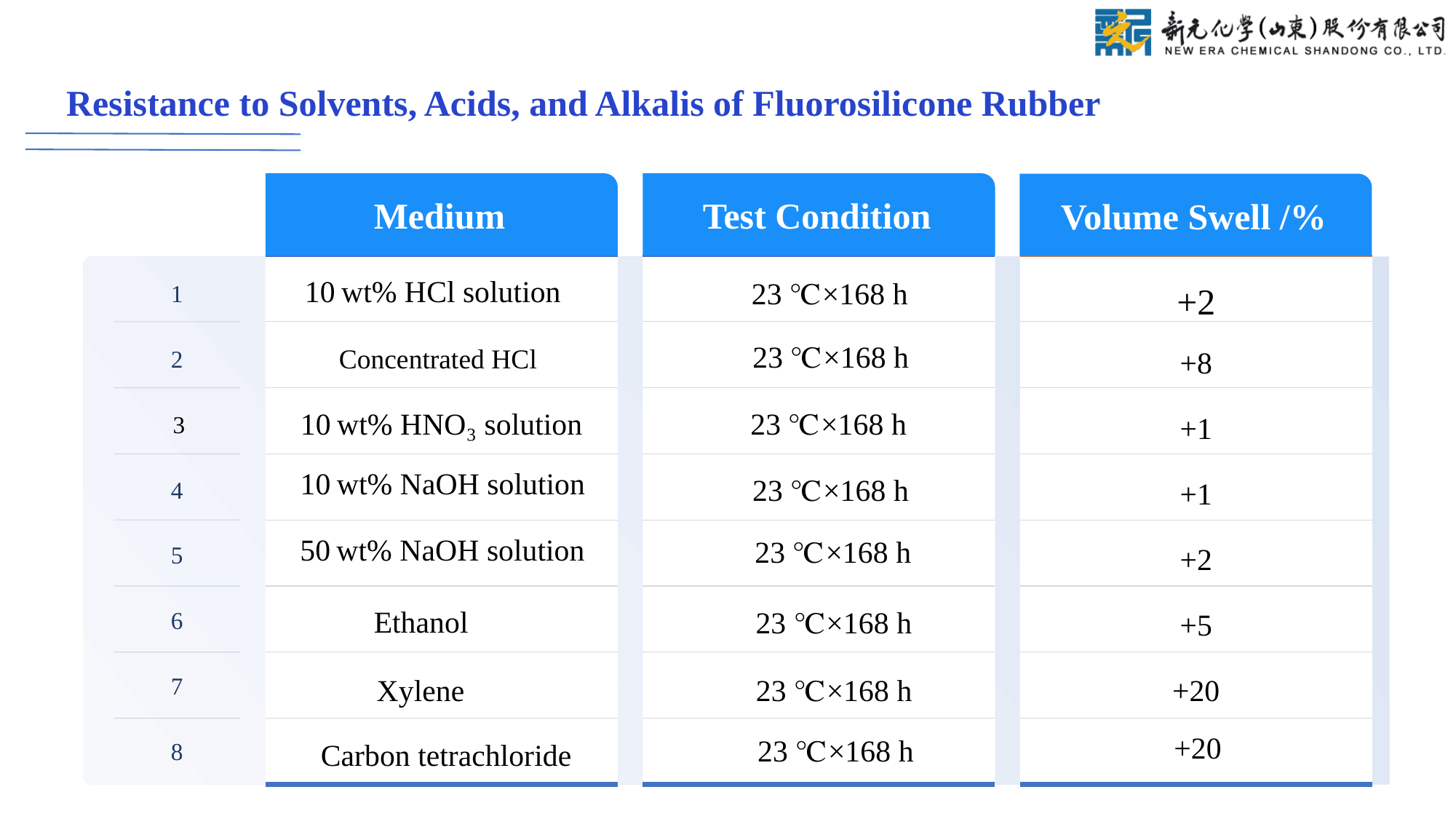

Resistance to Solvents, Acids, and Alkalis of Fluorosilicone Rubber
Medium
Test Condition
Volume Swell /%

10 wt% HCl solution
Concentrated HCl
10 wt% HNO₃ solution
10 wt% NaOH solution
50 wt% NaOH solution
Ethanol
Xylene
Carbon tetrachloride
23 ℃×168 h
1
2
 3
4
5
6
7
8
+2
23 ℃×168 h

+8
23 ℃×168 h
+1
23 ℃×168 h
+1
详情
23 ℃×168 h
+2
23 ℃×168 h
详情
+5
23 ℃×168 h
+20
+20
23 ℃×168 h